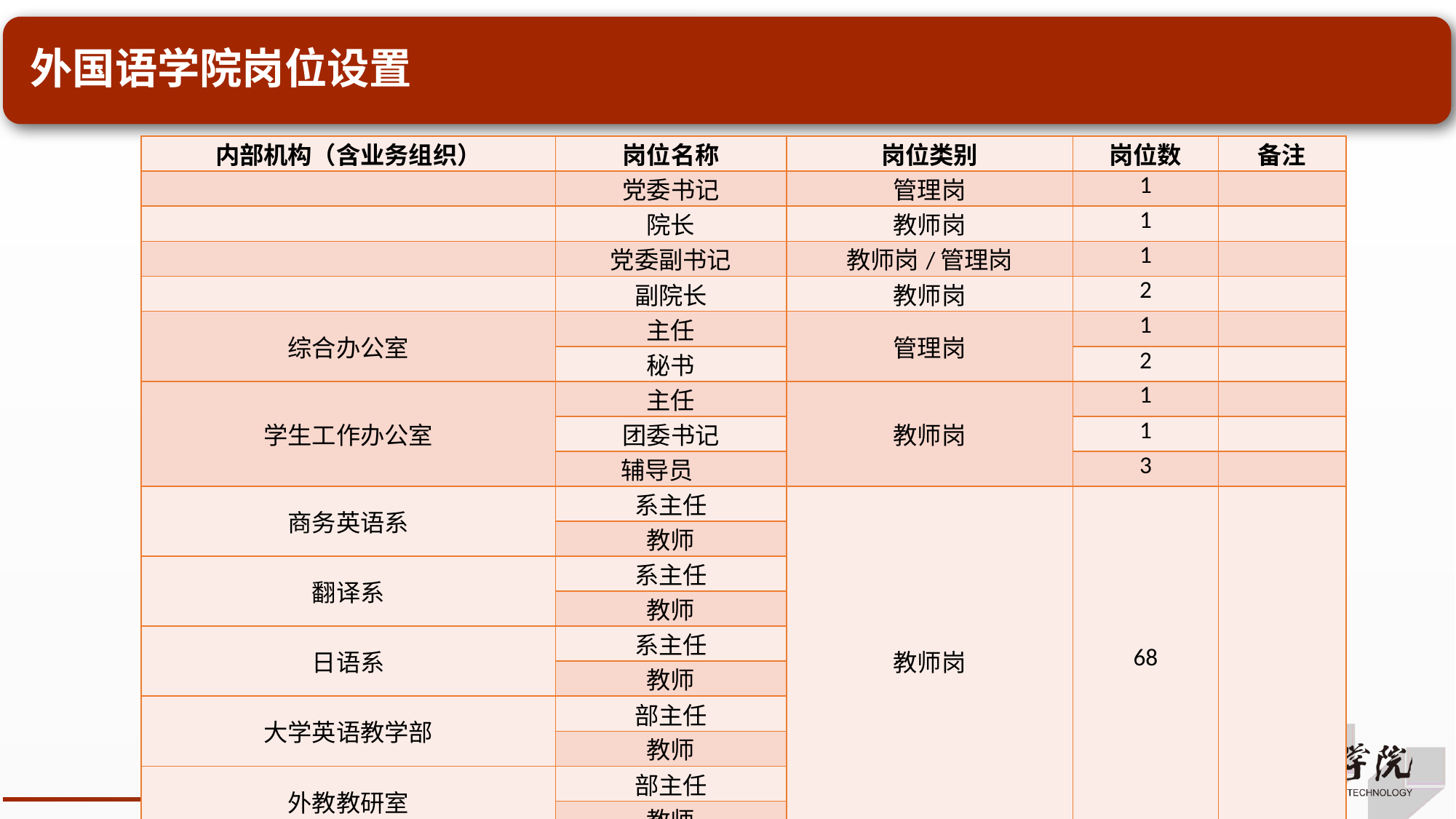

# 外国语学院岗位设置
| 内部机构（含业务组织） | 岗位名称 | 岗位类别 | 岗位数 | 备注 |
| --- | --- | --- | --- | --- |
|  | 党委书记 | 管理岗 | 1 |  |
|  | 院长 | 教师岗 | 1 |  |
|  | 党委副书记 | 教师岗/管理岗 | 1 |  |
|  | 副院长 | 教师岗 | 2 |  |
| 综合办公室 | 主任 | 管理岗 | 1 |  |
|  | 秘书 |  | 2 |  |
| 学生工作办公室 | 主任 | 教师岗 | 1 |  |
|  | 团委书记 |  | 1 |  |
|  | 辅导员 |  | 3 |  |
| 商务英语系 | 系主任 | 教师岗 | 68 |  |
|  | 教师 |  |  |  |
| 翻译系 | 系主任 |  |  |  |
|  | 教师 |  |  |  |
| 日语系 | 系主任 |  |  |  |
|  | 教师 |  |  |  |
| 大学英语教学部 | 部主任 |  |  |  |
|  | 教师 |  |  |  |
| 外教教研室 | 部主任 |  |  |  |
|  | 教师 |  |  |  |
| 语言实验室 | 主任 | 专业技术岗 | 2 |  |
|  | 实验指导 |  |  |  |
|  | 岗位数 |  | 83 |  |